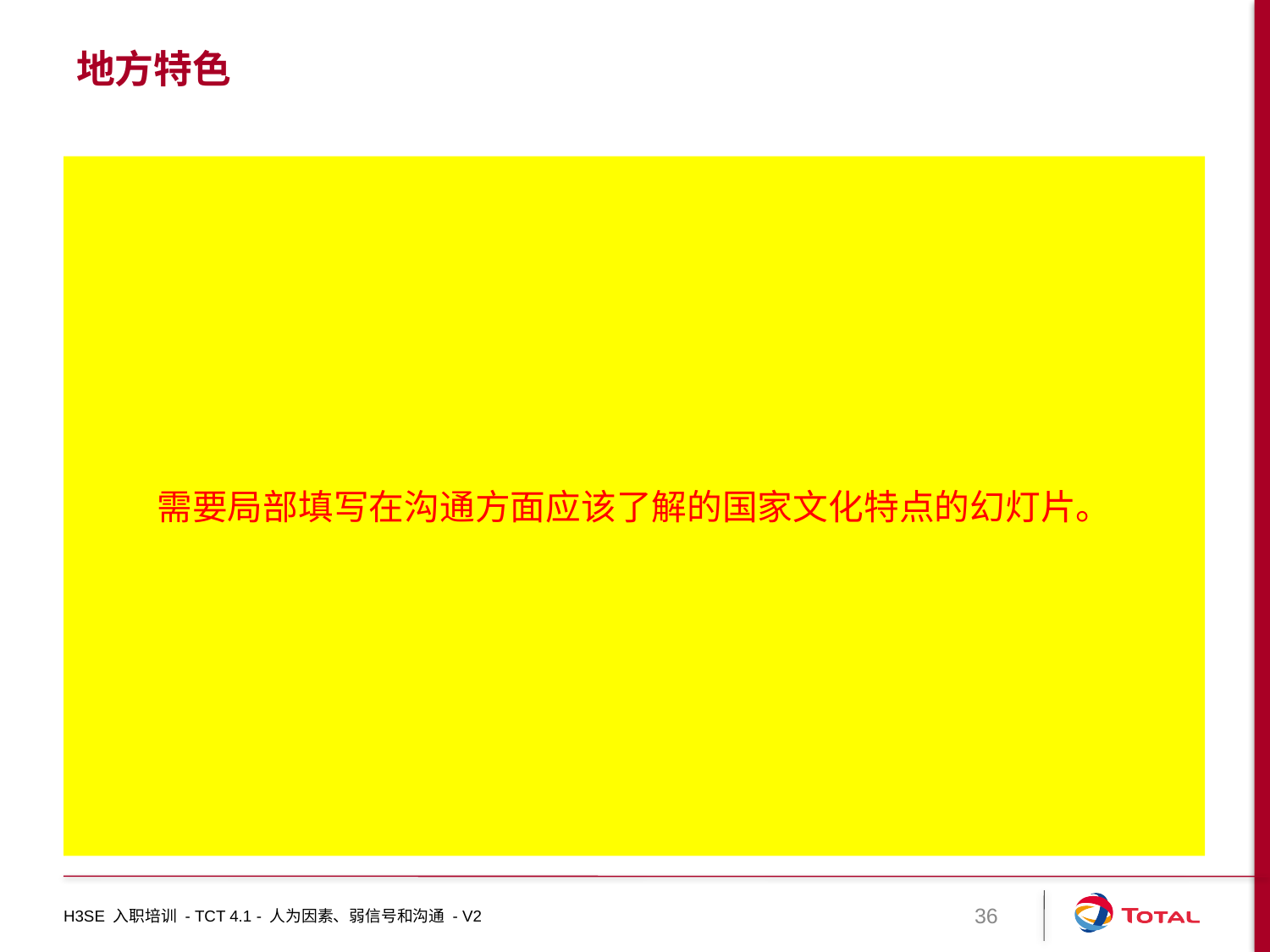

# 地方特色
需要局部填写在沟通方面应该了解的国家文化特点的幻灯片。
H3SE 入职培训 - TCT 4.1 - 人为因素、弱信号和沟通 - V2
36